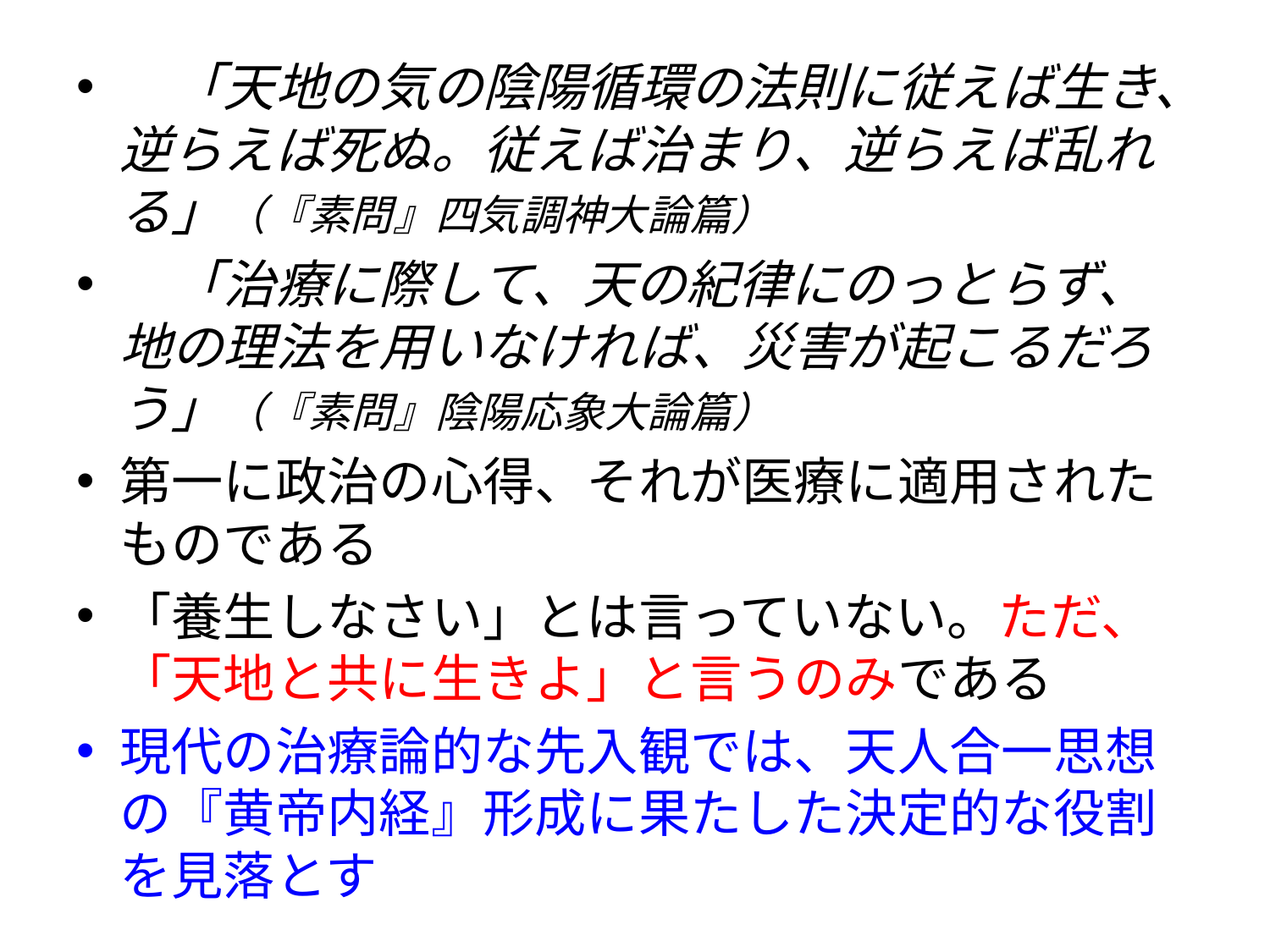

「天地の気の陰陽循環の法則に従えば生き、逆らえば死ぬ。従えば治まり、逆らえば乱れる」（『素問』四気調神大論篇）
　「治療に際して、天の紀律にのっとらず、地の理法を用いなければ、災害が起こるだろう」（『素問』陰陽応象大論篇）
第一に政治の心得、それが医療に適用されたものである
「養生しなさい」とは言っていない。ただ、「天地と共に生きよ」と言うのみである
現代の治療論的な先入観では、天人合一思想の『黄帝内経』形成に果たした決定的な役割を見落とす